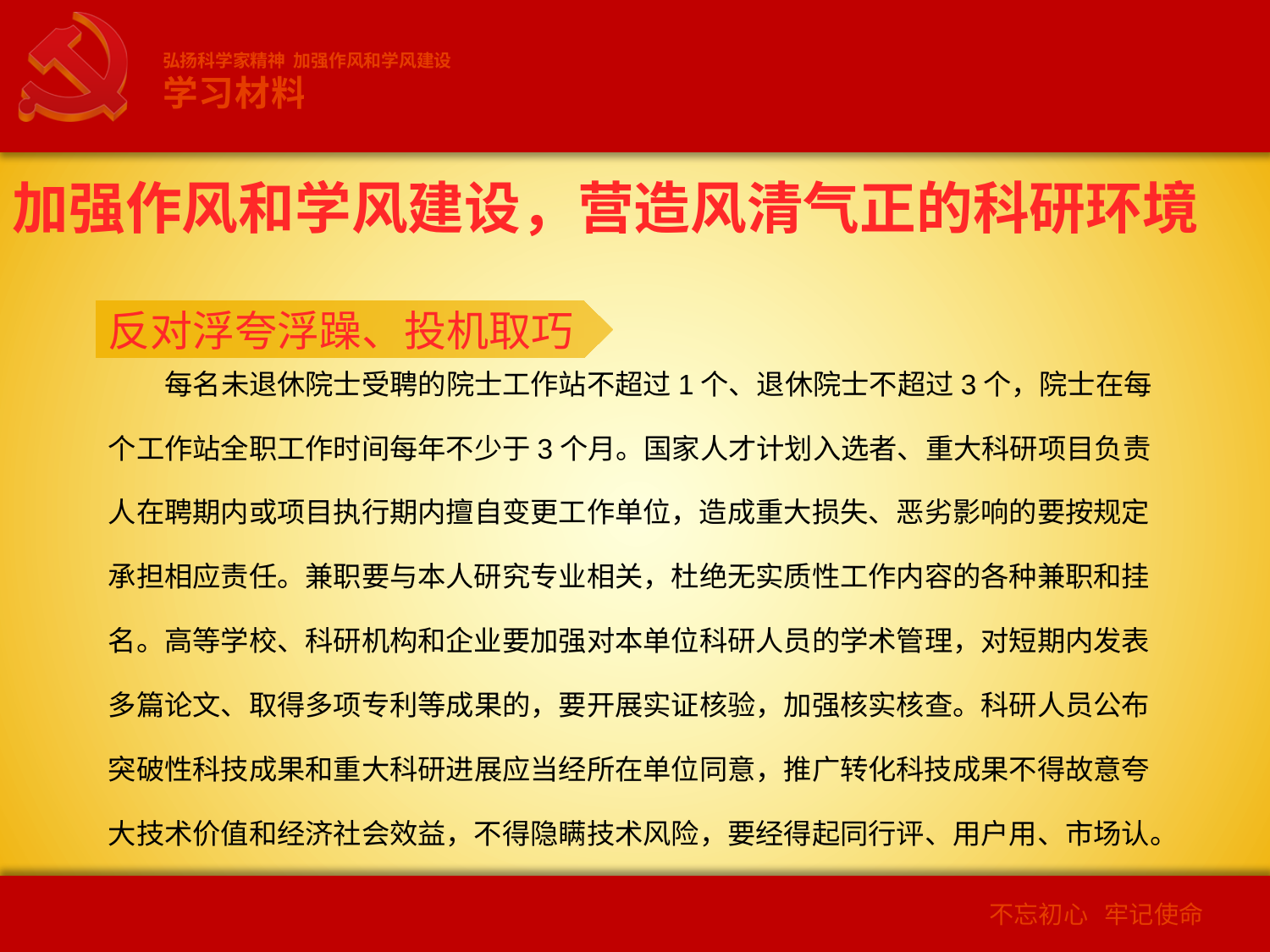

弘扬科学家精神  加强作风和学风建设
学习材料

加强作风和学风建设，营造风清气正的科研环境
反对浮夸浮躁、投机取巧
每名未退休院士受聘的院士工作站不超过1个、退休院士不超过3个，院士在每个工作站全职工作时间每年不少于3个月。国家人才计划入选者、重大科研项目负责人在聘期内或项目执行期内擅自变更工作单位，造成重大损失、恶劣影响的要按规定承担相应责任。兼职要与本人研究专业相关，杜绝无实质性工作内容的各种兼职和挂名。高等学校、科研机构和企业要加强对本单位科研人员的学术管理，对短期内发表多篇论文、取得多项专利等成果的，要开展实证核验，加强核实核查。科研人员公布突破性科技成果和重大科研进展应当经所在单位同意，推广转化科技成果不得故意夸大技术价值和经济社会效益，不得隐瞒技术风险，要经得起同行评、用户用、市场认。

2
不忘初心   牢记使命